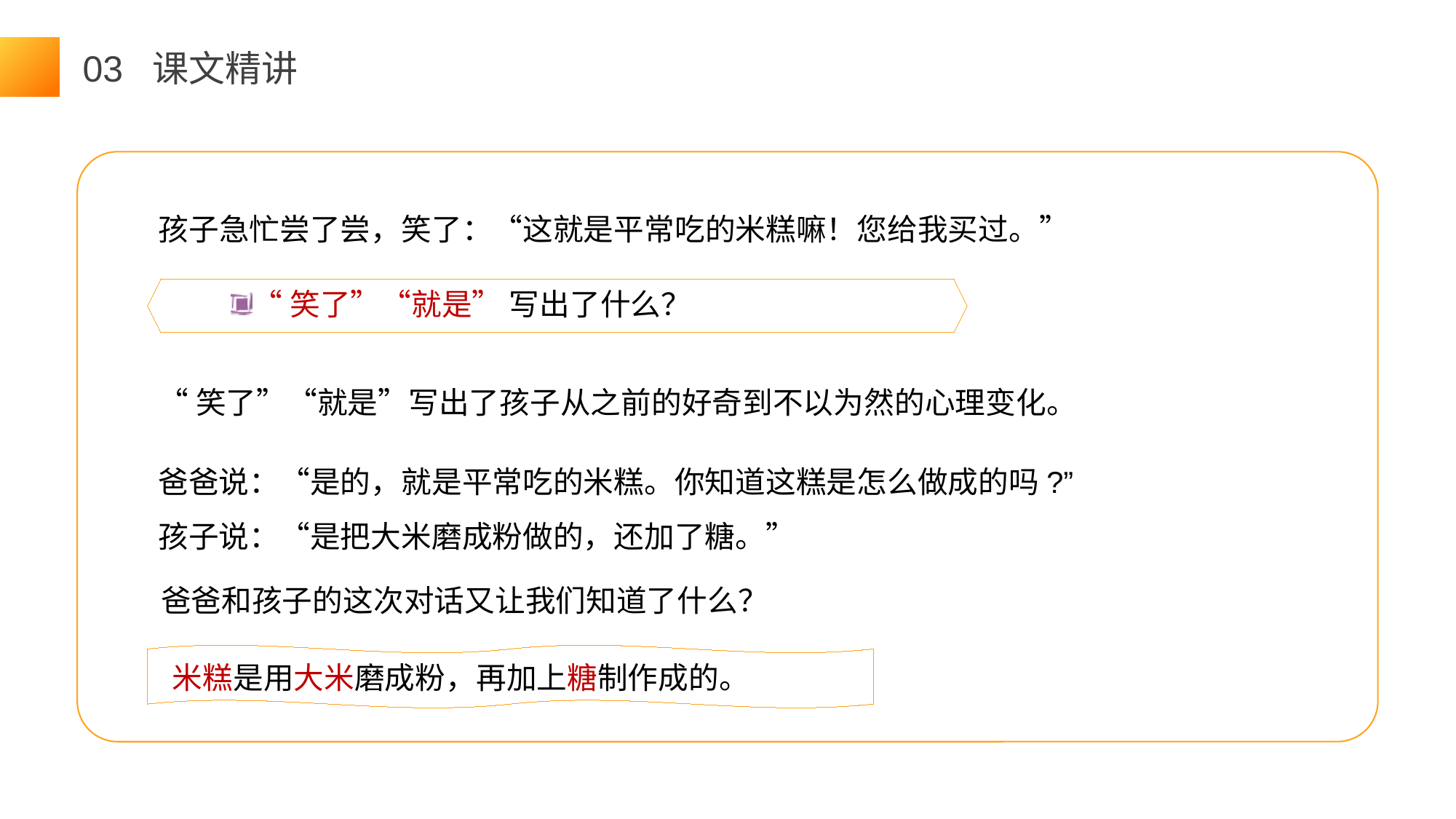

03  课文精讲
孩子急忙尝了尝，笑了：“这就是平常吃的米糕嘛！您给我买过。”
“笑了”“就是” 写出了什么？
“笑了”“就是”写出了孩子从之前的好奇到不以为然的心理变化。
爸爸说：“是的，就是平常吃的米糕。你知道这糕是怎么做成的吗?”
孩子说：“是把大米磨成粉做的，还加了糖。”
爸爸和孩子的这次对话又让我们知道了什么？
 米糕是用大米磨成粉，再加上糖制作成的。